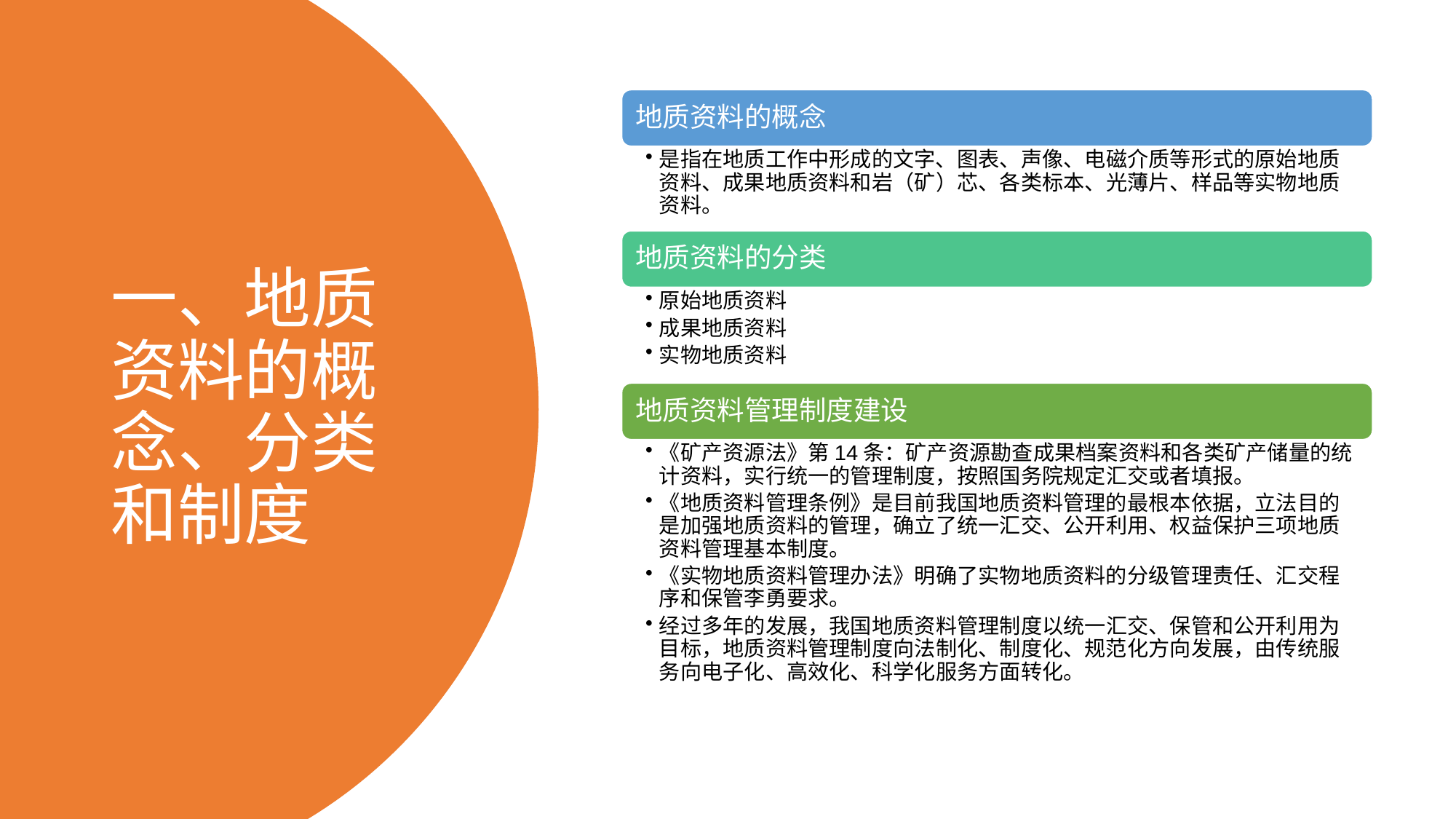

地质资料的概念
是指在地质工作中形成的文字、图表、声像、电磁介质等形式的原始地质资料、成果地质资料和岩（矿）芯、各类标本、光薄片、样品等实物地质资料。
地质资料的分类
原始地质资料
成果地质资料
实物地质资料
地质资料管理制度建设
《矿产资源法》第14条：矿产资源勘查成果档案资料和各类矿产储量的统计资料，实行统一的管理制度，按照国务院规定汇交或者填报。
《地质资料管理条例》是目前我国地质资料管理的最根本依据，立法目的是加强地质资料的管理，确立了统一汇交、公开利用、权益保护三项地质资料管理基本制度。
《实物地质资料管理办法》明确了实物地质资料的分级管理责任、汇交程序和保管李勇要求。
经过多年的发展，我国地质资料管理制度以统一汇交、保管和公开利用为目标，地质资料管理制度向法制化、制度化、规范化方向发展，由传统服务向电子化、高效化、科学化服务方面转化。
# 一、地质资料的概念、分类和制度